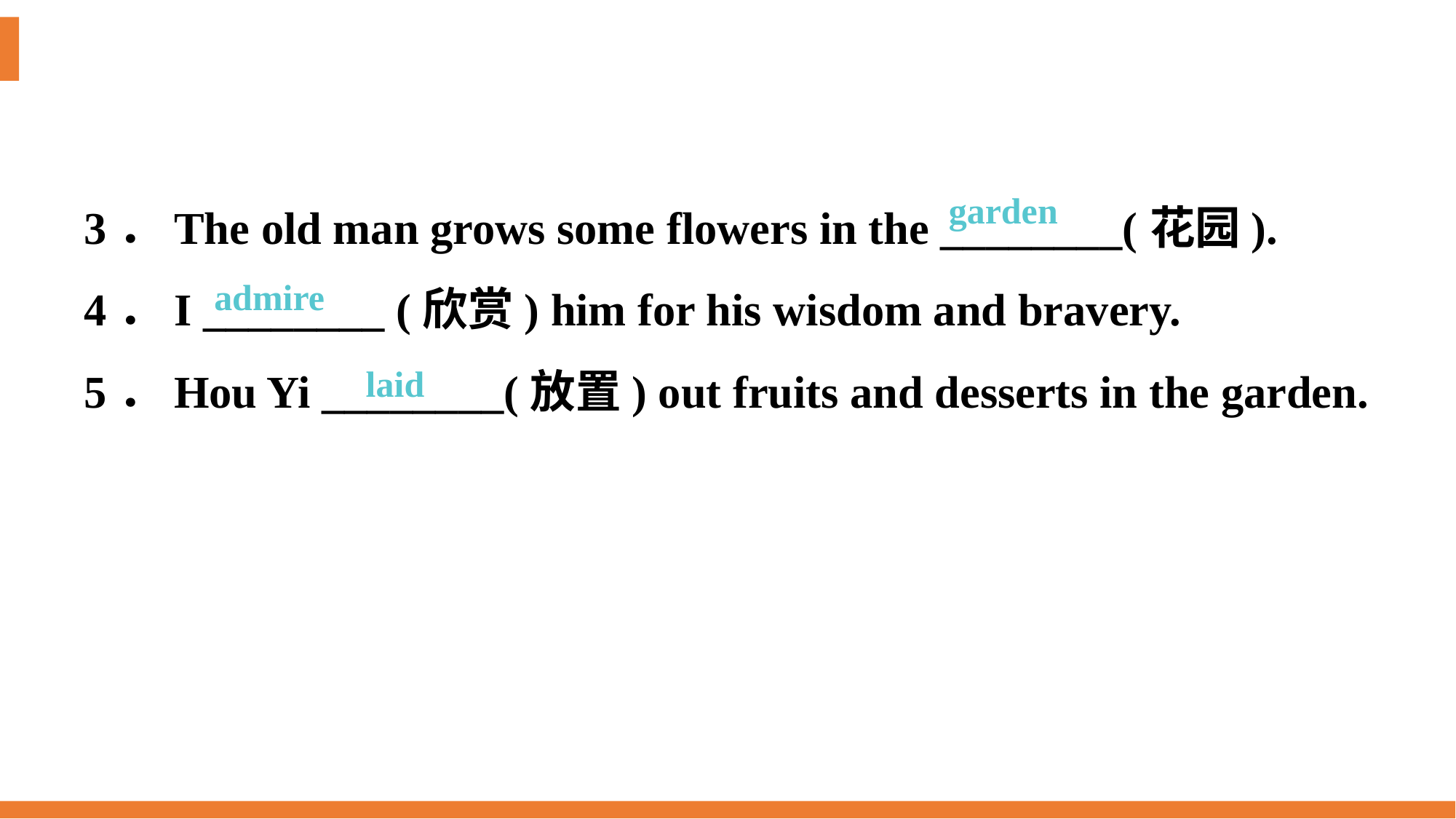

3．The old man grows some flowers in the ________(花园).
4．I ________ (欣赏) him for his wisdom and bravery.
5．Hou Yi ________(放置) out fruits and desserts in the garden.
garden
admire
laid